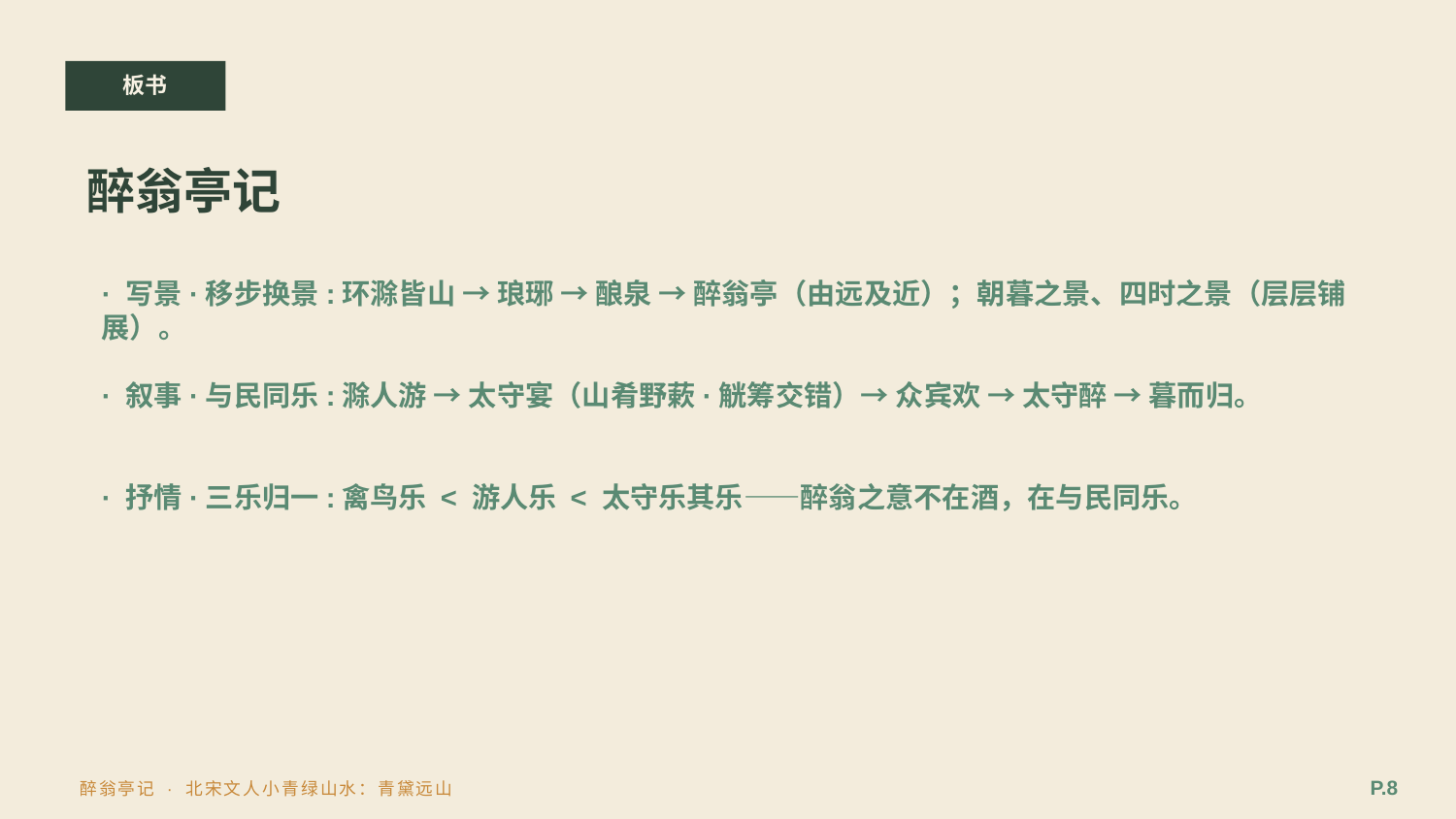

板书

醉翁亭记
· 写景·移步换景:环滁皆山 → 琅琊 → 酿泉 → 醉翁亭（由远及近）；朝暮之景、四时之景（层层铺展）。
· 叙事·与民同乐:滁人游 → 太守宴（山肴野蔌·觥筹交错）→ 众宾欢 → 太守醉 → 暮而归。
· 抒情·三乐归一:禽鸟乐 < 游人乐 < 太守乐其乐——醉翁之意不在酒，在与民同乐。
P.8
醉翁亭记 · 北宋文人小青绿山水：青黛远山